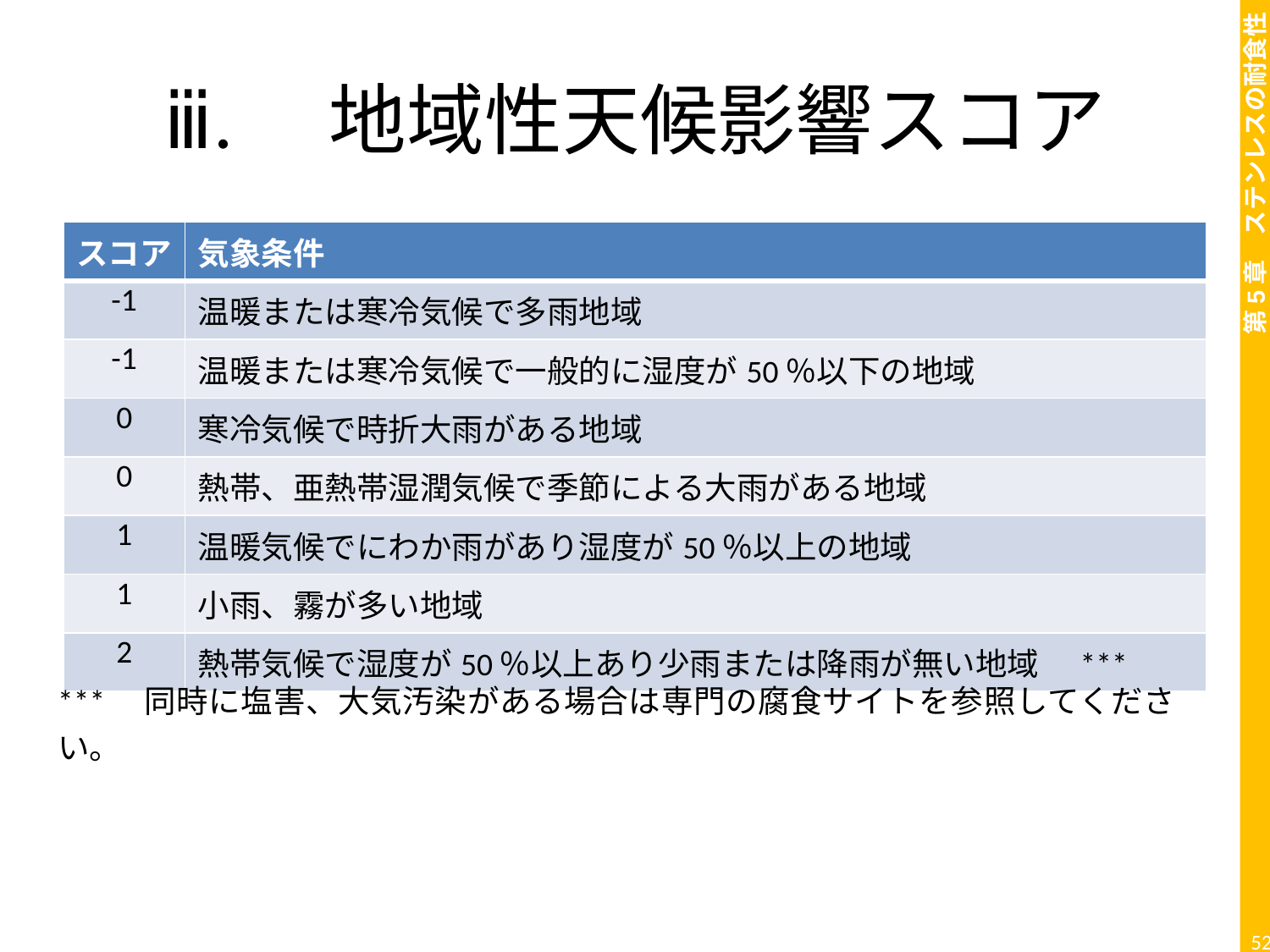

# ⅲ.　地域性天候影響スコア
| スコア | 気象条件 |
| --- | --- |
| -1 | 温暖または寒冷気候で多雨地域 |
| -1 | 温暖または寒冷気候で一般的に湿度が50％以下の地域 |
| 0 | 寒冷気候で時折大雨がある地域 |
| 0 | 熱帯、亜熱帯湿潤気候で季節による大雨がある地域 |
| 1 | 温暖気候でにわか雨があり湿度が50％以上の地域 |
| 1 | 小雨、霧が多い地域 |
| 2 | 熱帯気候で湿度が50％以上あり少雨または降雨が無い地域　\*\*\* |
***　同時に塩害、大気汚染がある場合は専門の腐食サイトを参照してください。
52